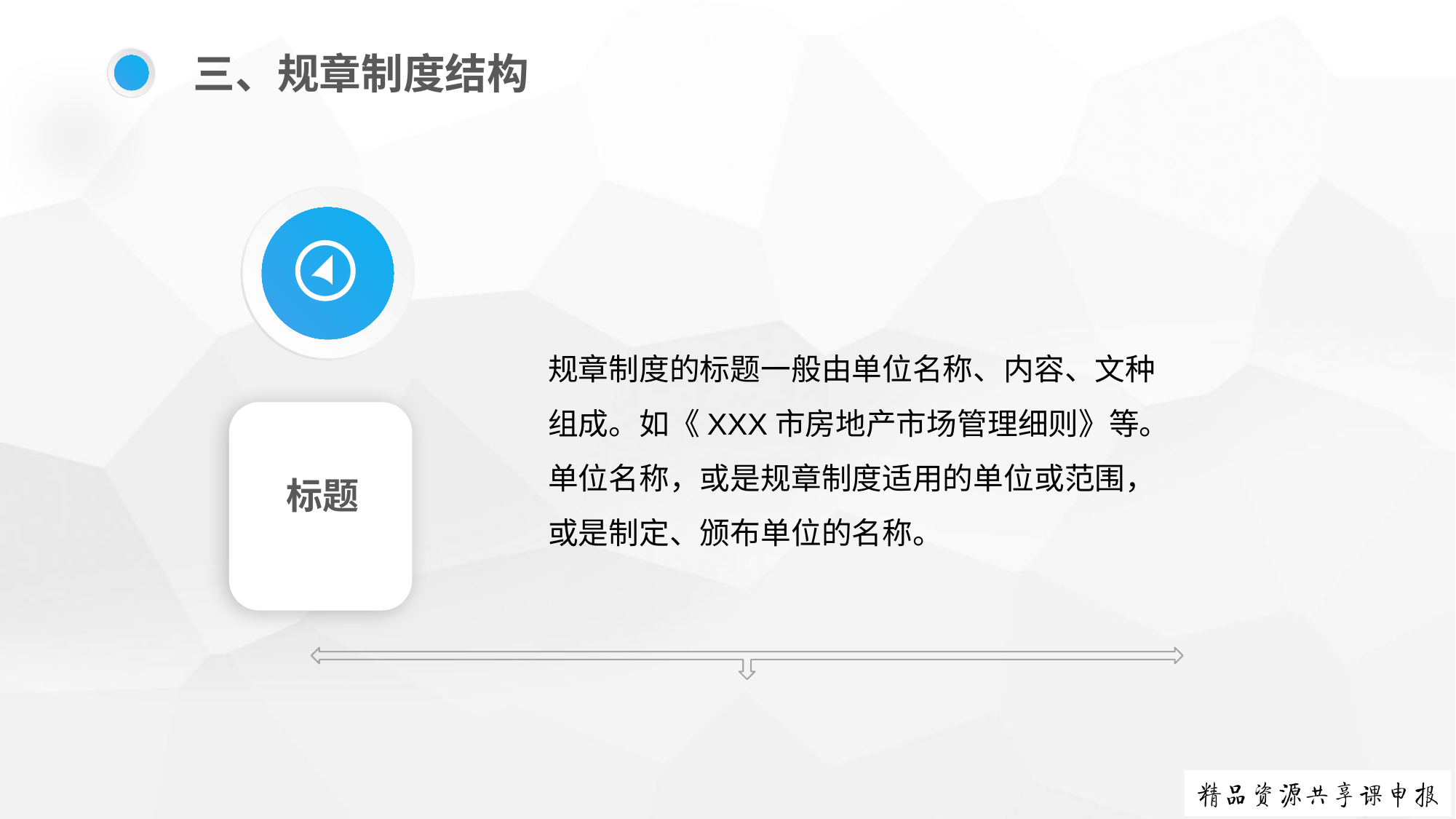

三、规章制度结构

规章制度的标题一般由单位名称、内容、文种组成。如《XXX市房地产市场管理细则》等。单位名称，或是规章制度适用的单位或范围，或是制定、颁布单位的名称。

标题